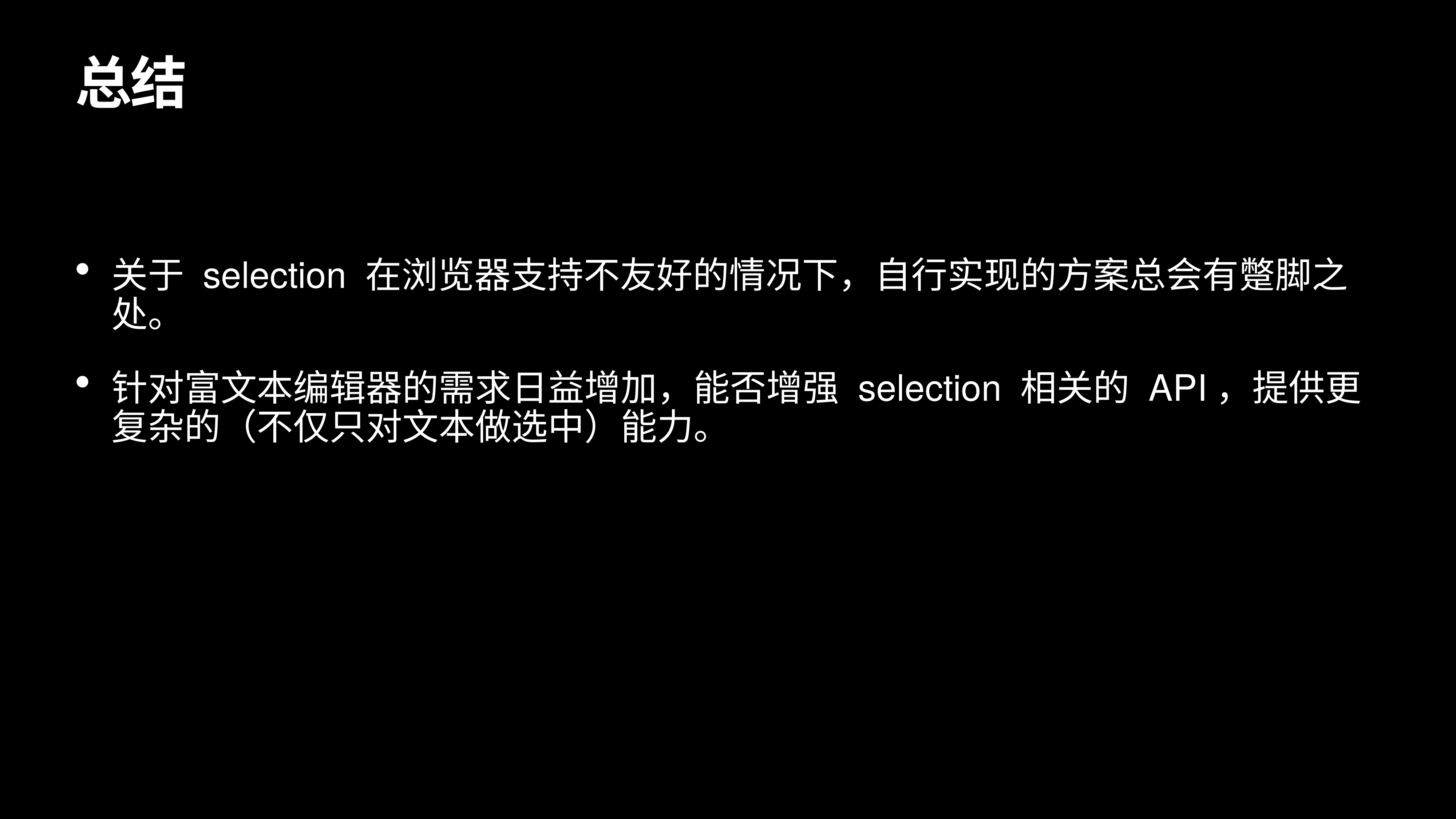

# 总结
关于 selection 在浏览器支持不友好的情况下，自行实现的方案总会有蹩脚之处。
针对富文本编辑器的需求日益增加，能否增强 selection 相关的 API，提供更复杂的（不仅只对文本做选中）能力。